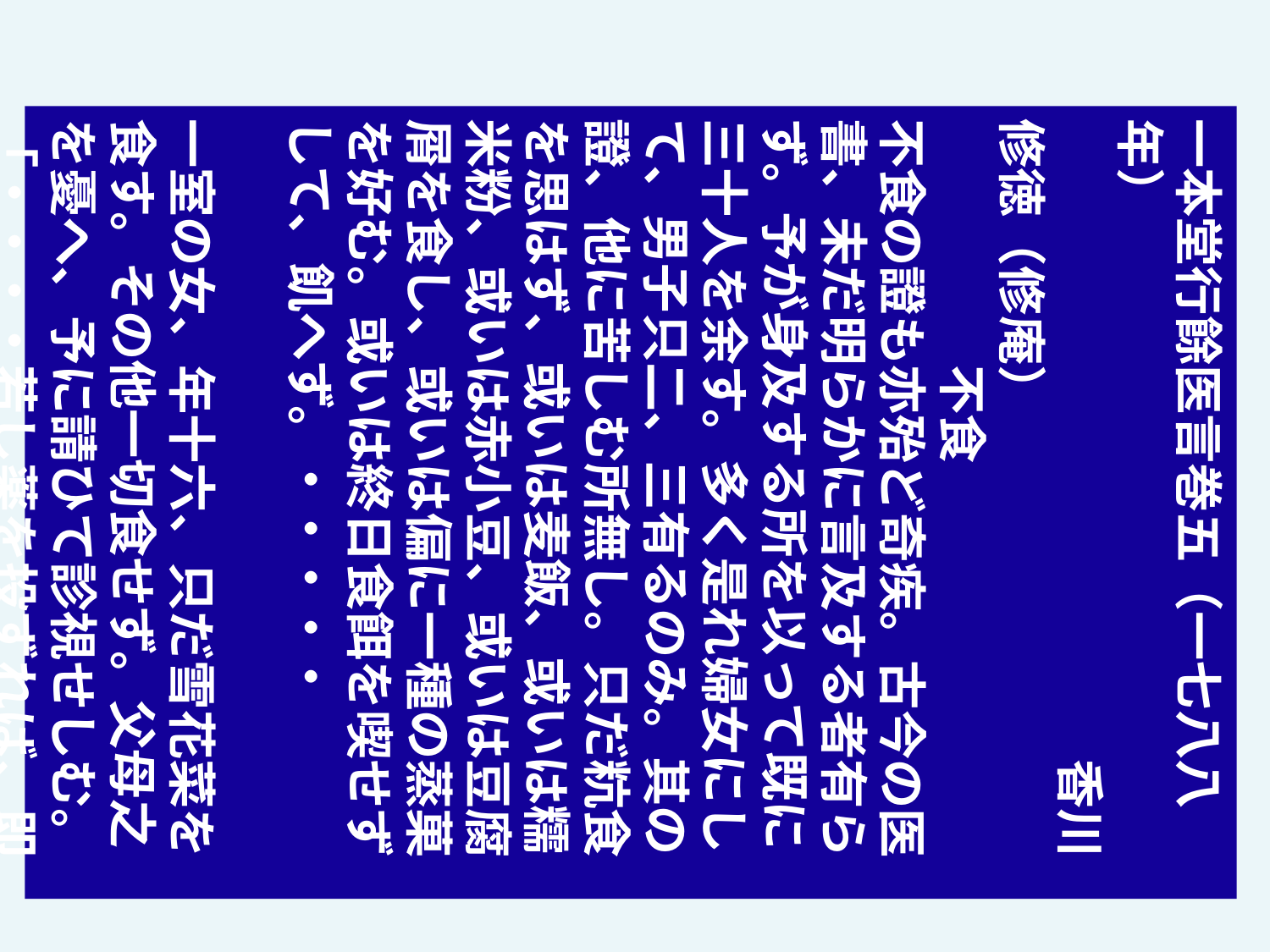

一本堂行餘医言巻五（一七八八年）
　　　　　　　　　　　　　香川修徳（修庵）
　　　　　不食
不食の證も亦殆ど奇疾。古今の医書、未だ明らかに言及する者有らず。予が身及する所を以って既に三十人を余す。多く是れ婦女にして、男子只二、三有るのみ。其の證、他に苦しむ所無し。只だ粇食を思はず、或いは麦飯、或いは糯米粉、或いは赤小豆、或いは豆腐屑を食し、或いは偏に一種の蒸菓を好む。或いは終日食餌を喫せずして、飢へず。・・・・・

一室の女、年十六、只だ雪花菜を食す。その他一切食せず。父母之を憂へ、予に請ひて診視せしむ。「・・・・若し薬を投ずれば、即ち諸患蜂起せん」と。其の父母堅く予の言を守る。一年餘して、自然に常食に復す。